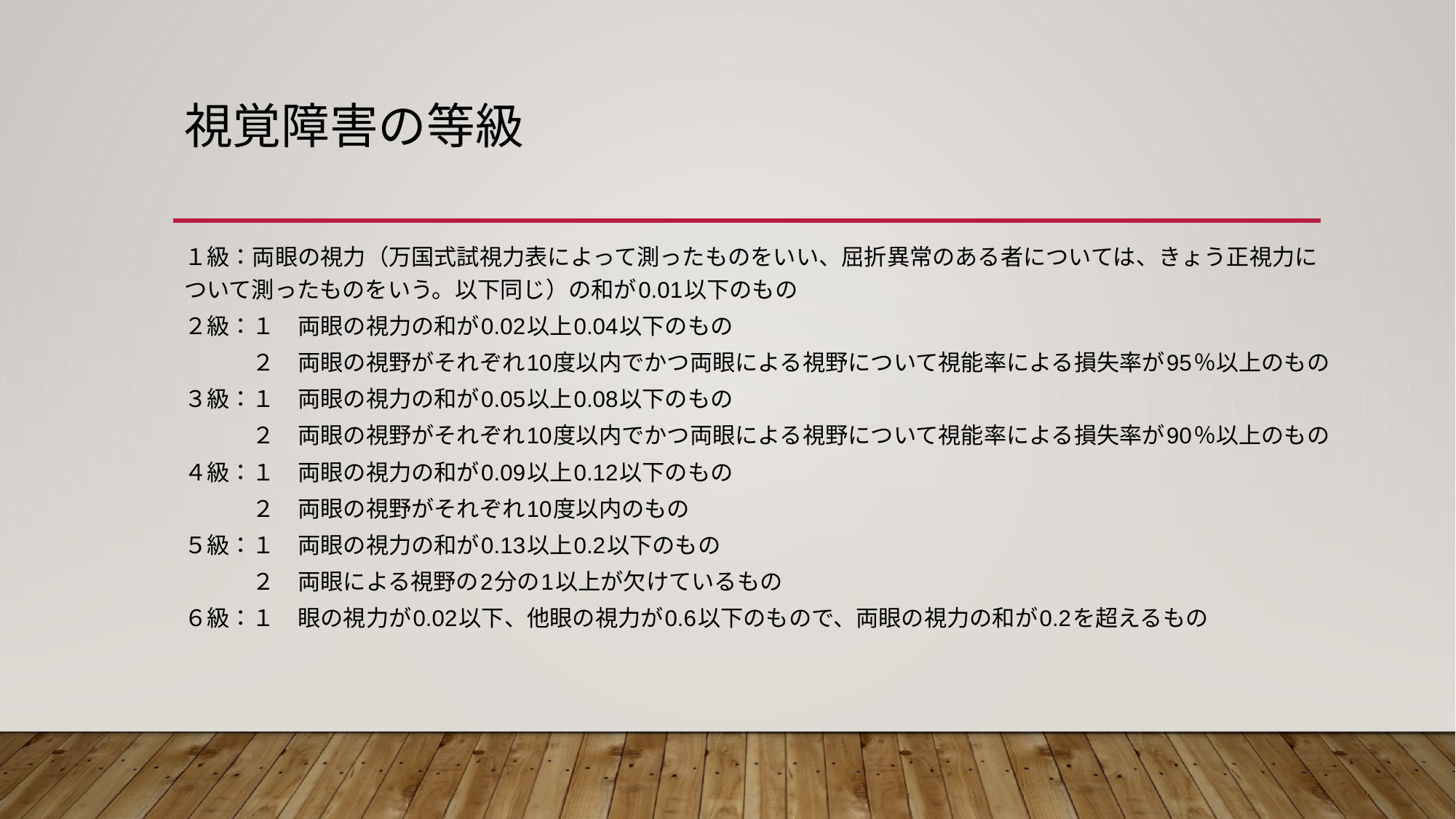

# 視覚障害の等級
１級：両眼の視力（万国式試視力表によって測ったものをいい、屈折異常のある者については、きょう正視力について測ったものをいう。以下同じ）の和が0.01以下のもの
２級：１　両眼の視力の和が0.02以上0.04以下のもの
　　　２　両眼の視野がそれぞれ10度以内でかつ両眼による視野について視能率による損失率が95％以上のもの
３級：１　両眼の視力の和が0.05以上0.08以下のもの
　　　２　両眼の視野がそれぞれ10度以内でかつ両眼による視野について視能率による損失率が90％以上のもの
４級：１　両眼の視力の和が0.09以上0.12以下のもの
　　　２　両眼の視野がそれぞれ10度以内のもの
５級：１　両眼の視力の和が0.13以上0.2以下のもの
　　　２　両眼による視野の2分の1以上が欠けているもの
６級：１　眼の視力が0.02以下、他眼の視力が0.6以下のもので、両眼の視力の和が0.2を超えるもの